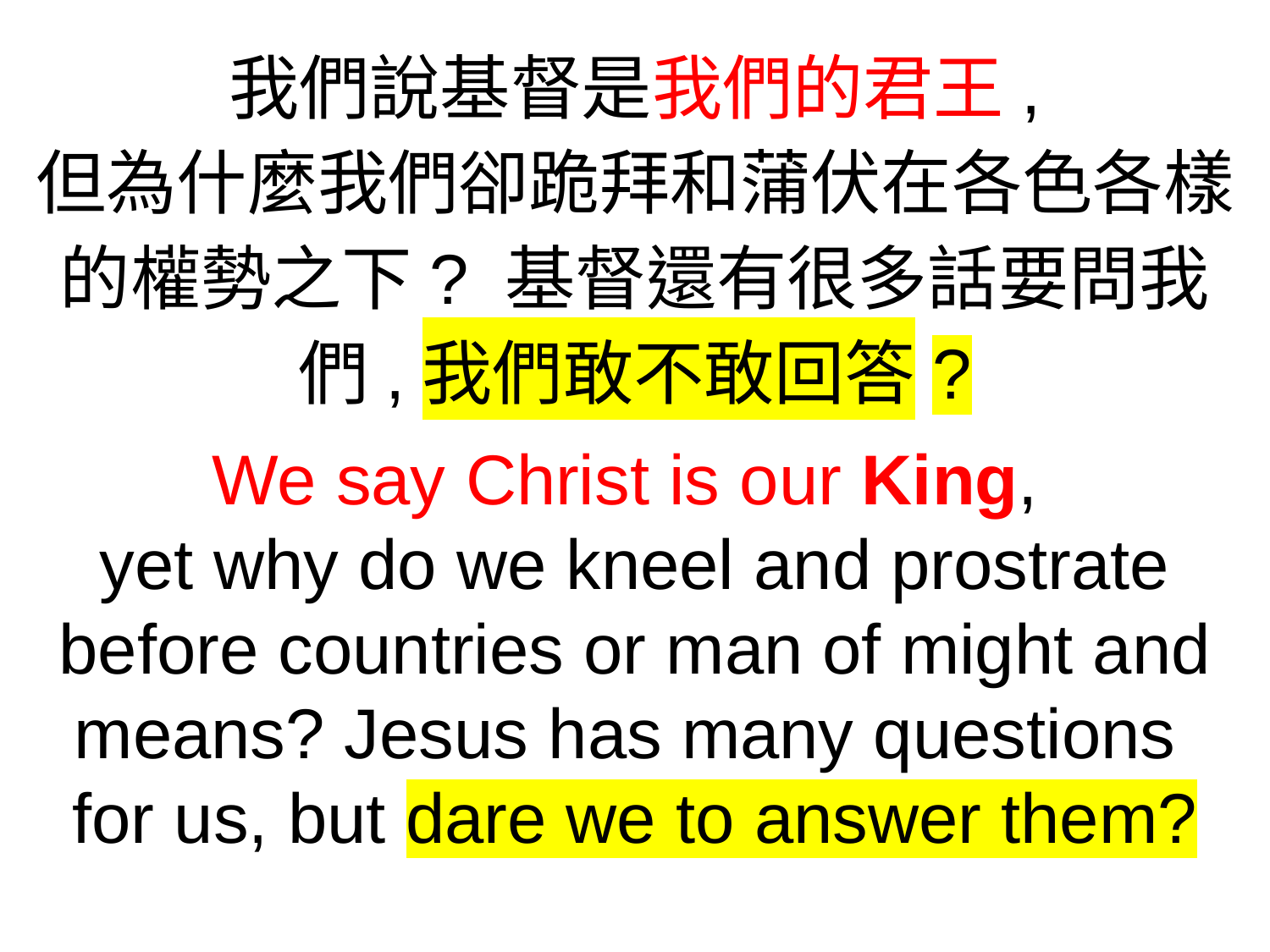

我們說基督是我們的君王,
但為什麼我們卻跪拜和蒲伏在各色各樣的權勢之下? 基督還有很多話要問我們,我們敢不敢回答?
We say Christ is our King,
yet why do we kneel and prostrate before countries or man of might and means? Jesus has many questions
for us, but dare we to answer them?